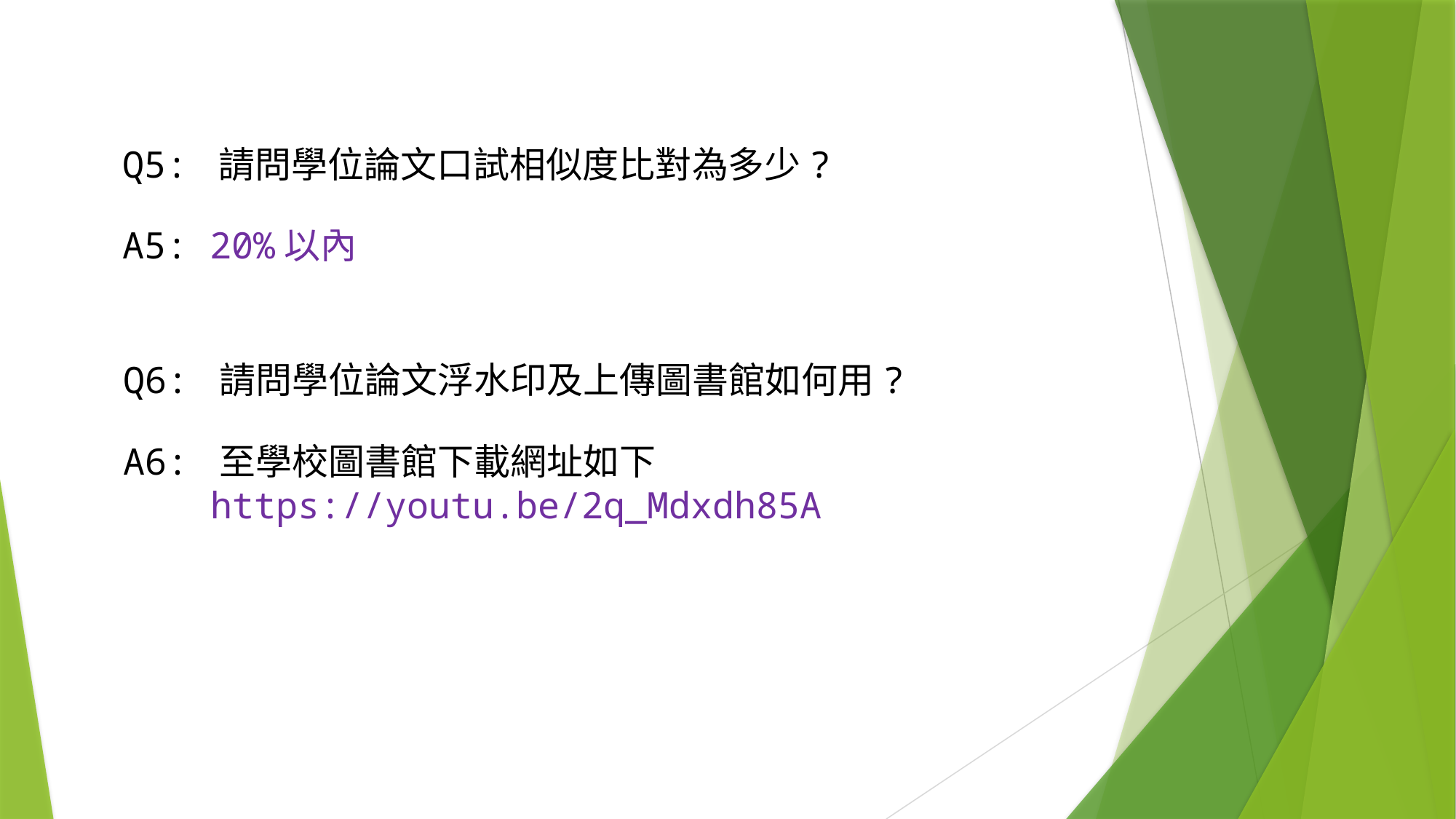

Q5: 請問學位論文口試相似度比對為多少?

A5: 20%以內

Q6: 請問學位論文浮水印及上傳圖書館如何用?

A6: 至學校圖書館下載網址如下
    https://youtu.be/2q_Mdxdh85A